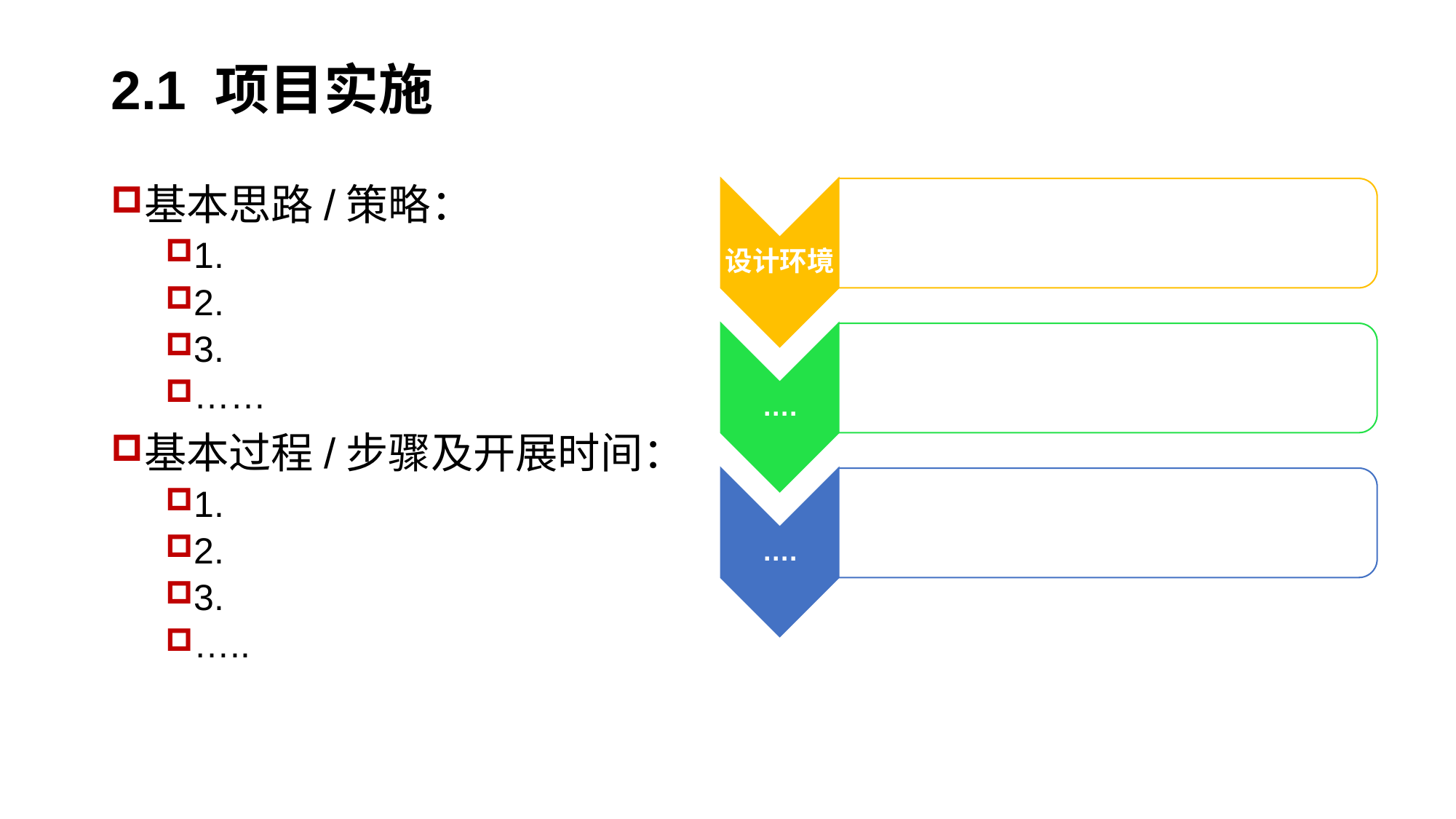

# 2.1 项目实施
基本思路/策略：
1.
2.
3.
……
基本过程/步骤及开展时间：
1.
2.
3.
…..

设计环境

….

….